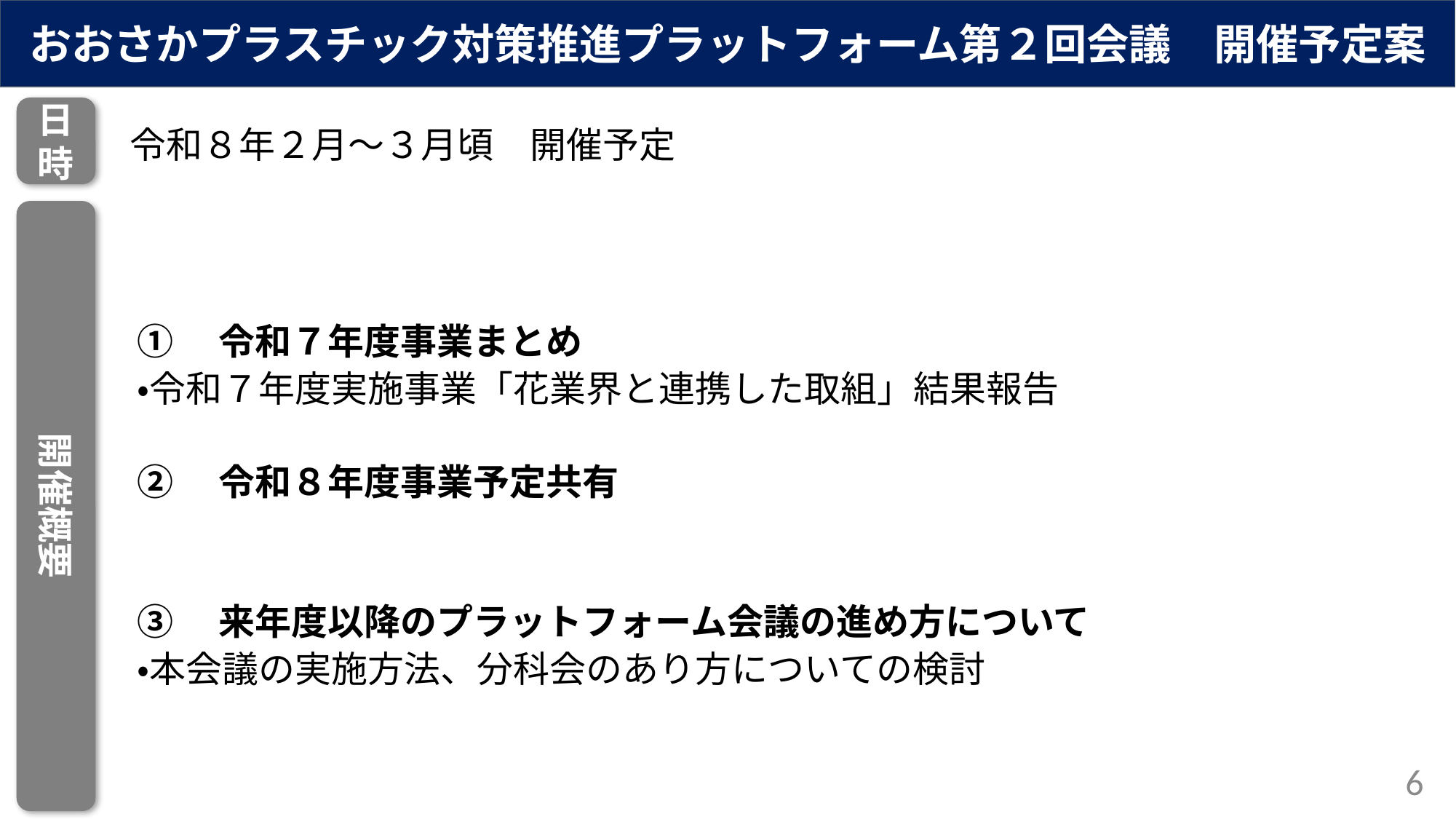

おおさかプラスチック対策推進プラットフォーム第２回会議　開催予定案
日時
令和８年２月～３月頃　開催予定
開催概要
①　令和７年度事業まとめ
・令和７年度実施事業「花業界と連携した取組」結果報告

②　令和８年度事業予定共有

③　来年度以降のプラットフォーム会議の進め方について
・本会議の実施方法、分科会のあり方についての検討
6